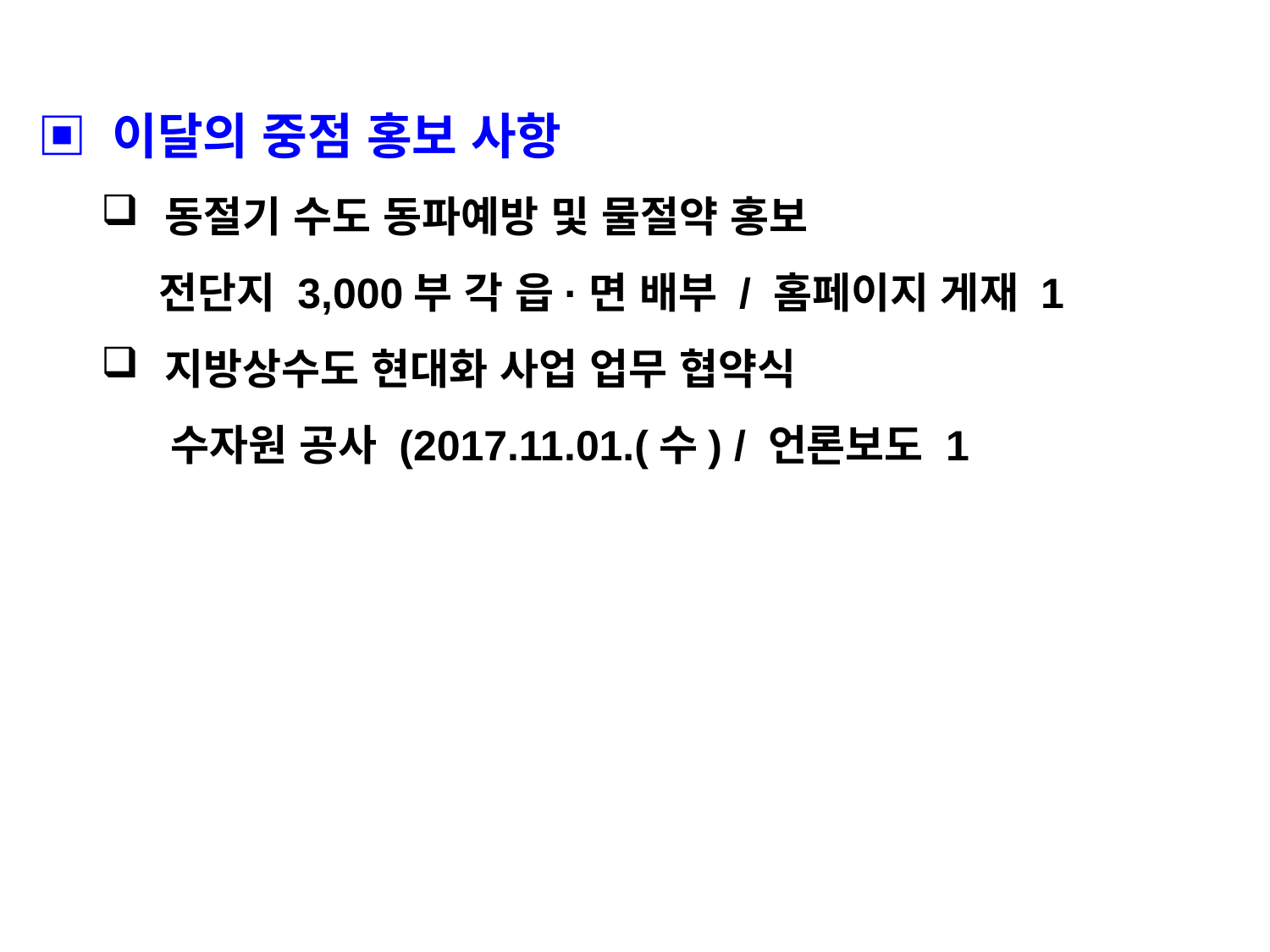

▣ 이달의 중점 홍보 사항
동절기 수도 동파예방 및 물절약 홍보
    전단지 3,000부 각 읍·면 배부 / 홈페이지 게재 1
지방상수도 현대화 사업 업무 협약식
     수자원 공사 (2017.11.01.(수) / 언론보도 1